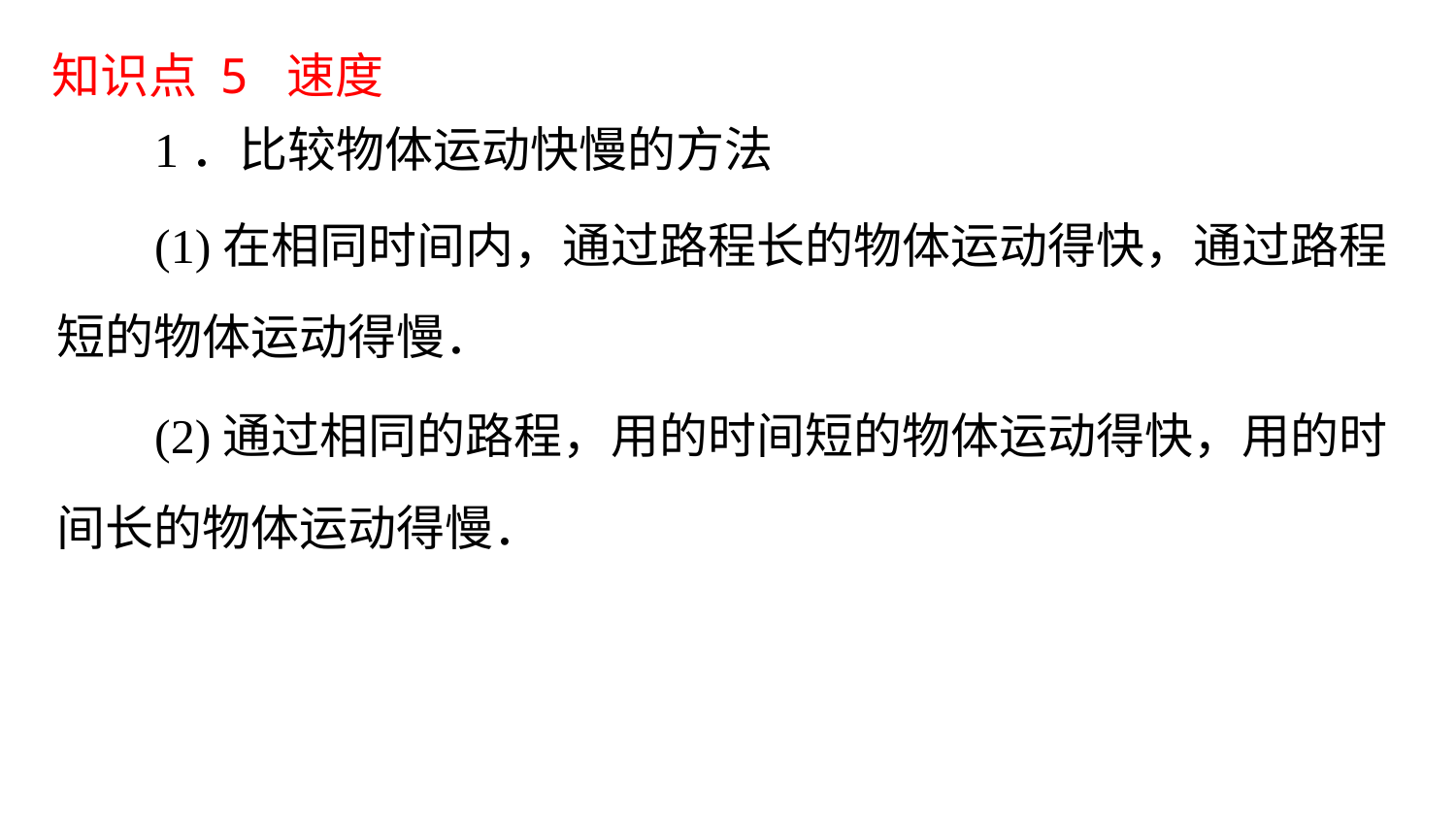

知识点 5
速度
	1．比较物体运动快慢的方法

	(1)在相同时间内，通过路程长的物体运动得快，通过路程

短的物体运动得慢．

	(2)通过相同的路程，用的时间短的物体运动得快，用的时

间长的物体运动得慢．